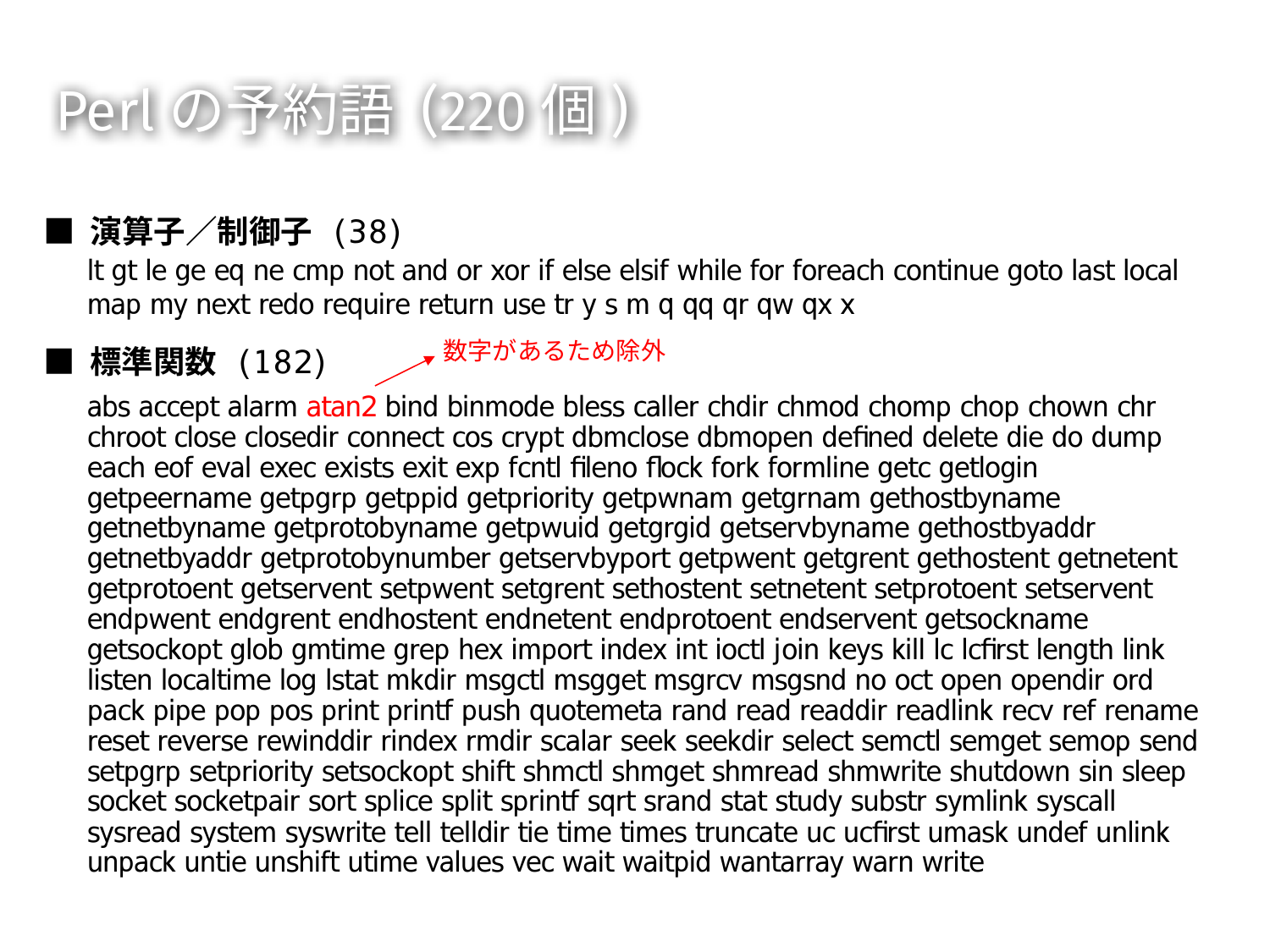

# Perlの予約語 (220個)
■ 演算子／制御子  (38)
lt gt le ge eq ne cmp not and or xor if else elsif while for foreach continue goto last local map my next redo require return use tr y s m q qq qr qw qx x
数字があるため除外
■ 標準関数  (182)

abs accept alarm atan2 bind binmode bless caller chdir chmod chomp chop chown chr chroot close closedir connect cos crypt dbmclose dbmopen defined delete die do dump each eof eval exec exists exit exp fcntl fileno flock fork formline getc getlogin getpeername getpgrp getppid getpriority getpwnam getgrnam gethostbyname getnetbyname getprotobyname getpwuid getgrgid getservbyname gethostbyaddr getnetbyaddr getprotobynumber getservbyport getpwent getgrent gethostent getnetent getprotoent getservent setpwent setgrent sethostent setnetent setprotoent setservent endpwent endgrent endhostent endnetent endprotoent endservent getsockname getsockopt glob gmtime grep hex import index int ioctl join keys kill lc lcfirst length link listen localtime log lstat mkdir msgctl msgget msgrcv msgsnd no oct open opendir ord pack pipe pop pos print printf push quotemeta rand read readdir readlink recv ref rename reset reverse rewinddir rindex rmdir scalar seek seekdir select semctl semget semop send setpgrp setpriority setsockopt shift shmctl shmget shmread shmwrite shutdown sin sleep socket socketpair sort splice split sprintf sqrt srand stat study substr symlink syscall sysread system syswrite tell telldir tie time times truncate uc ucfirst umask undef unlink unpack untie unshift utime values vec wait waitpid wantarray warn write
25